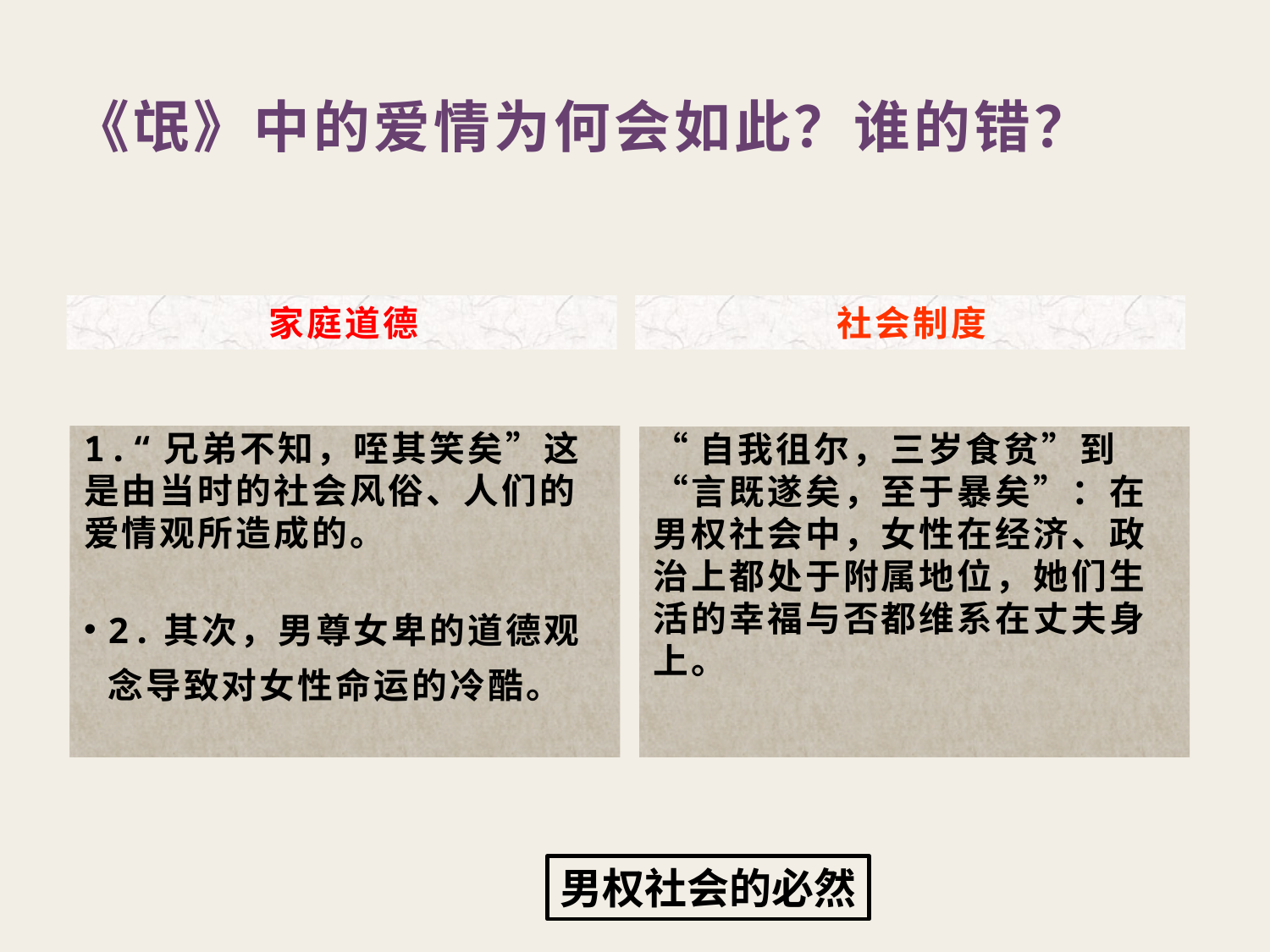

# 《氓》中的爱情为何会如此？谁的错？
家庭道德

社会制度

1.“兄弟不知，咥其笑矣”这是由当时的社会风俗、人们的爱情观所造成的。

2.其次，男尊女卑的道德观念导致对女性命运的冷酷。
“自我徂尔，三岁食贫”到“言既遂矣，至于暴矣”：在男权社会中，女性在经济、政治上都处于附属地位，她们生活的幸福与否都维系在丈夫身上。

男权社会的必然